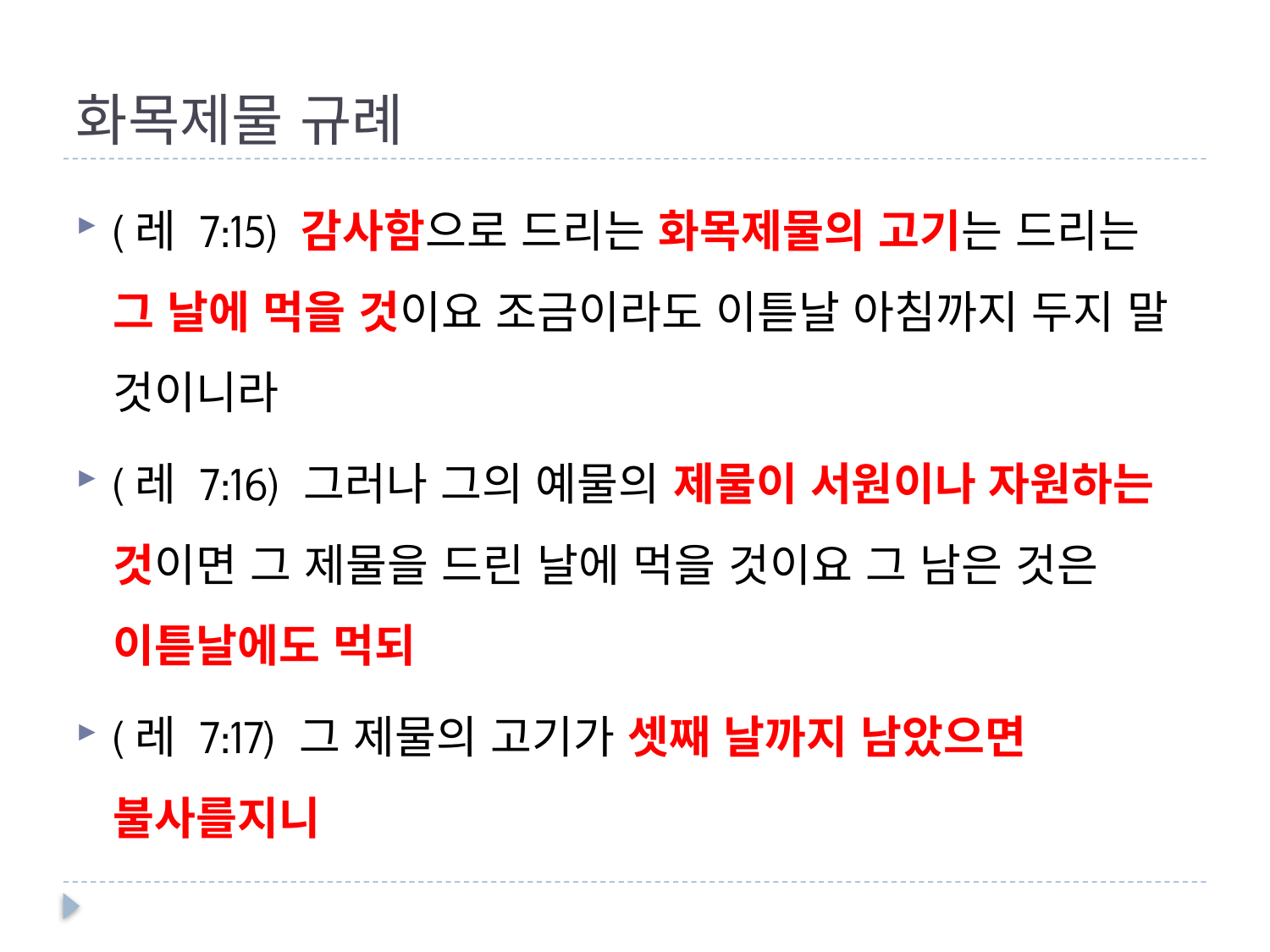

# 화목제물 규례
(레 7:15) 감사함으로 드리는 화목제물의 고기는 드리는 그 날에 먹을 것이요 조금이라도 이튿날 아침까지 두지 말 것이니라
(레 7:16) 그러나 그의 예물의 제물이 서원이나 자원하는 것이면 그 제물을 드린 날에 먹을 것이요 그 남은 것은 이튿날에도 먹되
(레 7:17) 그 제물의 고기가 셋째 날까지 남았으면 불사를지니